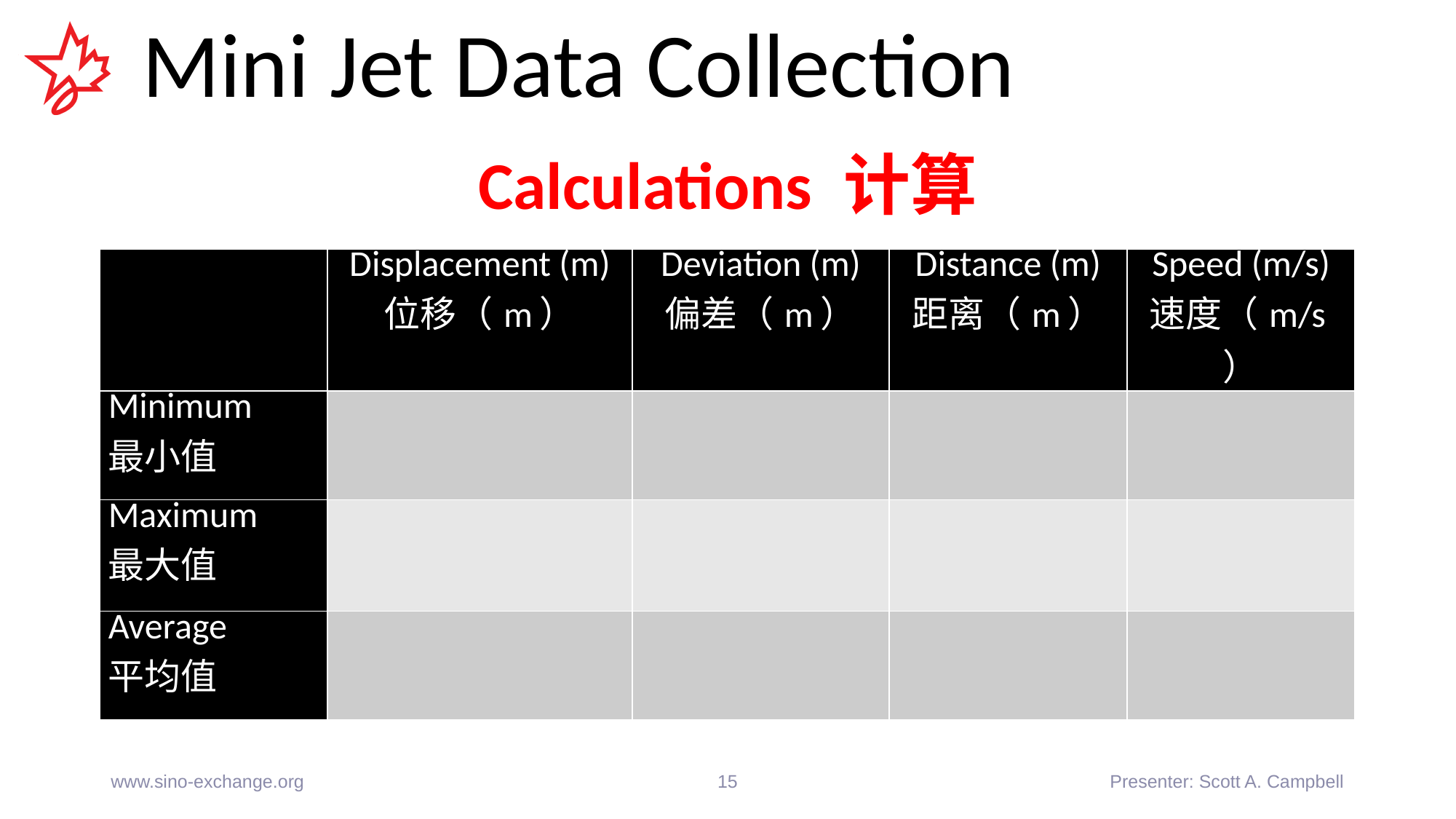

# Mini Jet Data Collection
Calculations 计算
|  | Displacement (m) 位移（m） | Deviation (m) 偏差（m） | Distance (m) 距离（m） | Speed (m/s) 速度（m/s） |
| --- | --- | --- | --- | --- |
| Minimum 最小值 |  |  |  |  |
| Maximum 最大值 |  |  |  |  |
| Average 平均值 |  |  |  |  |
www.sino-exchange.org
15
Presenter: Scott A. Campbell